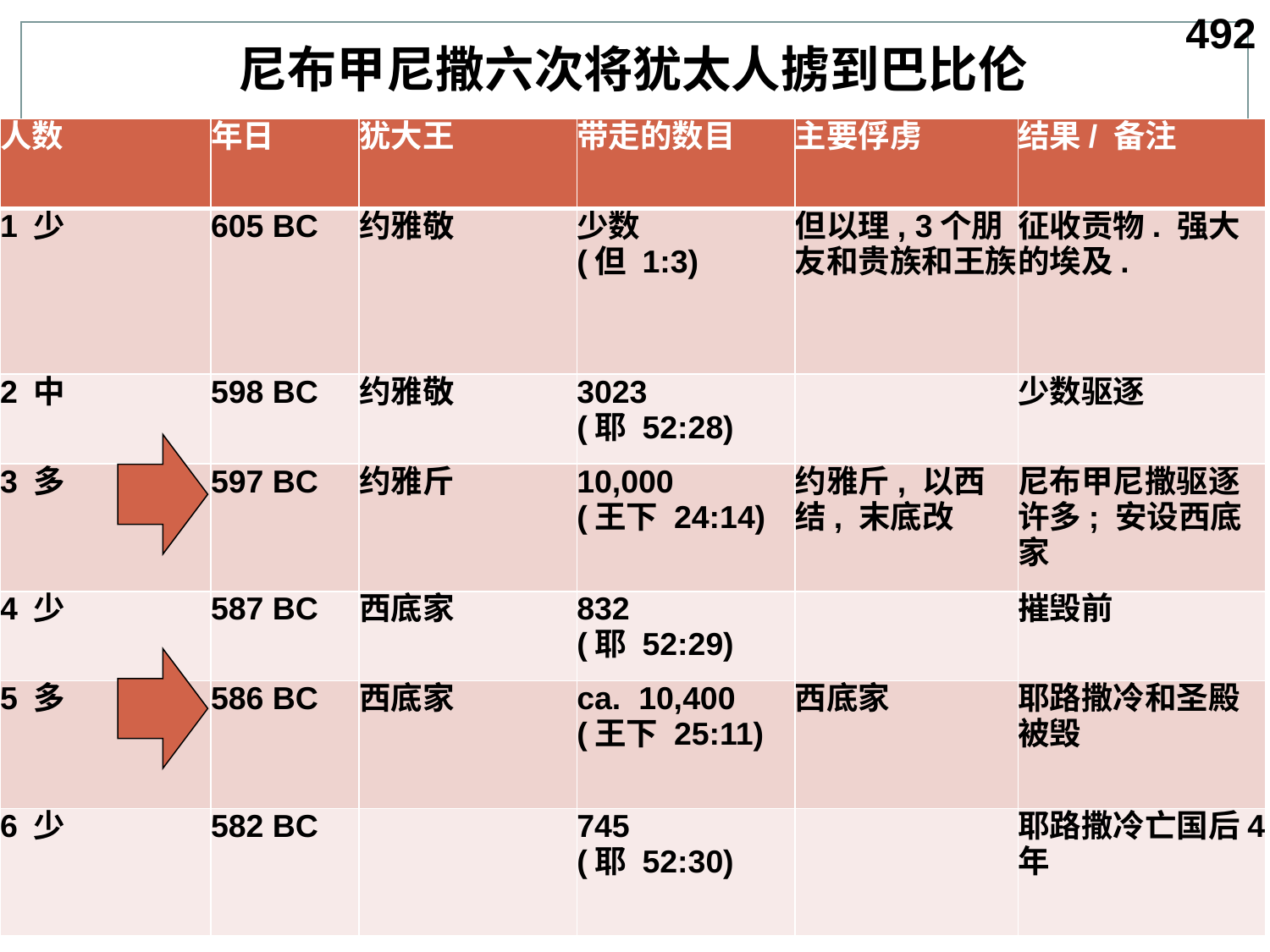

492
尼布甲尼撒六次将犹太人掳到巴比伦
| 人数 | 年日 | 犹大王 | 带走的数目 | 主要俘虏 | 结果/ 备注 |
| --- | --- | --- | --- | --- | --- |
| 1 少 | 605 BC | 约雅敬 | 少数 (但 1:3) | 但以理, 3个朋友和贵族和王族 | 征收贡物. 强大的埃及. |
| 2 中 | 598 BC | 约雅敬 | 3023 (耶 52:28) |  | 少数驱逐 |
| 3 多 | 597 BC | 约雅斤 | 10,000 (王下 24:14) | 约雅斤, 以西结, 末底改 | 尼布甲尼撒驱逐许多; 安设西底家 |
| 4 少 | 587 BC | 西底家 | 832 (耶 52:29) |  | 摧毁前 |
| 5 多 | 586 BC | 西底家 | ca. 10,400 (王下 25:11) | 西底家 | 耶路撒冷和圣殿被毁 |
| 6 少 | 582 BC |  | 745 (耶 52:30) |  | 耶路撒冷亡国后4 年 |